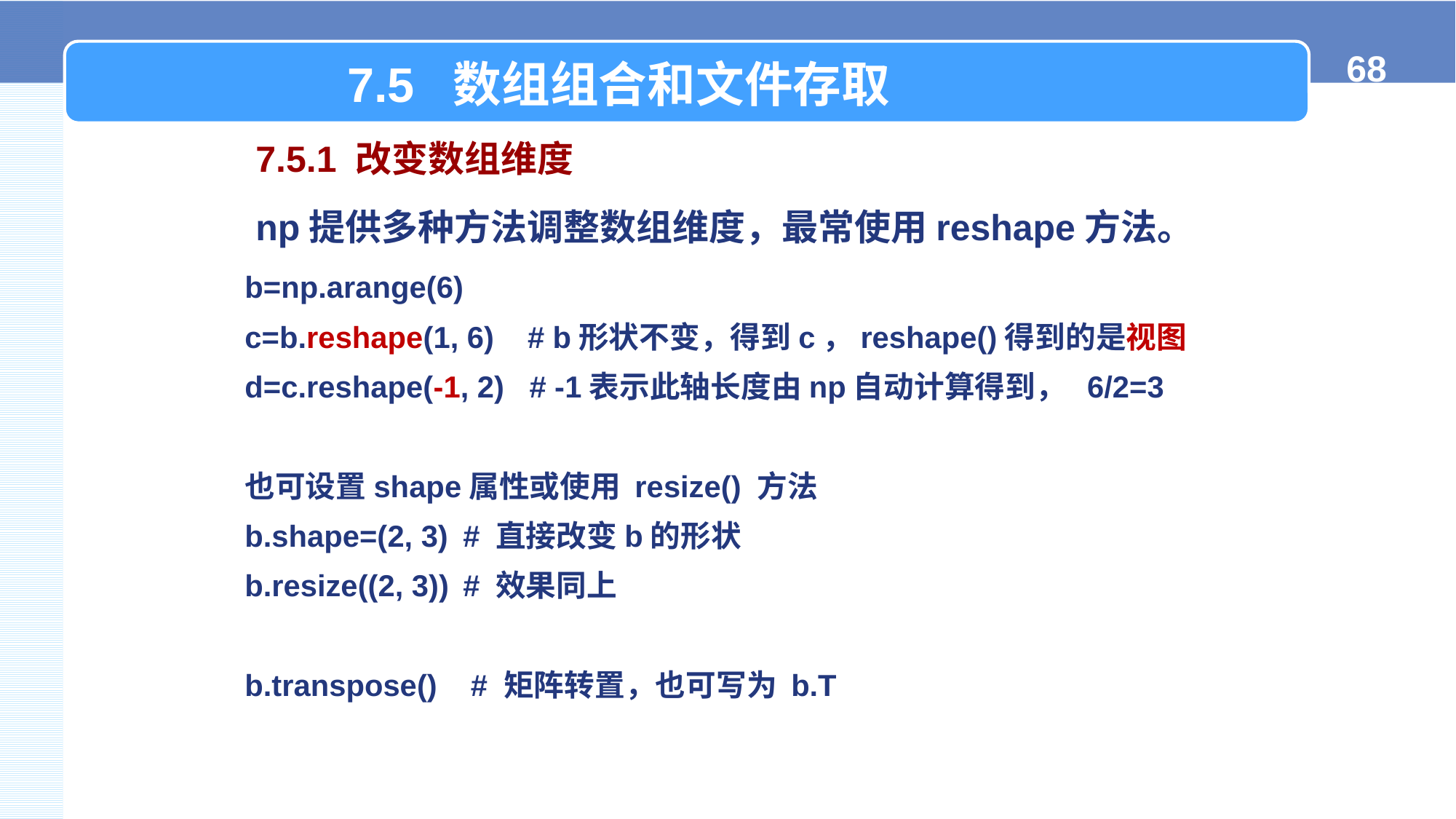

7.5  数组组合和文件存取
7.5.1 改变数组维度
np提供多种方法调整数组维度，最常使用reshape方法。

b=np.arange(6)
c=b.reshape(1, 6)    # b形状不变，得到c，reshape()得到的是视图
d=c.reshape(-1, 2)   # -1表示此轴长度由np自动计算得到，  6/2=3

也可设置shape属性或使用 resize() 方法
b.shape=(2, 3) 	# 直接改变b的形状
b.resize((2, 3)) 	# 效果同上

b.transpose()    # 矩阵转置，也可写为 b.T